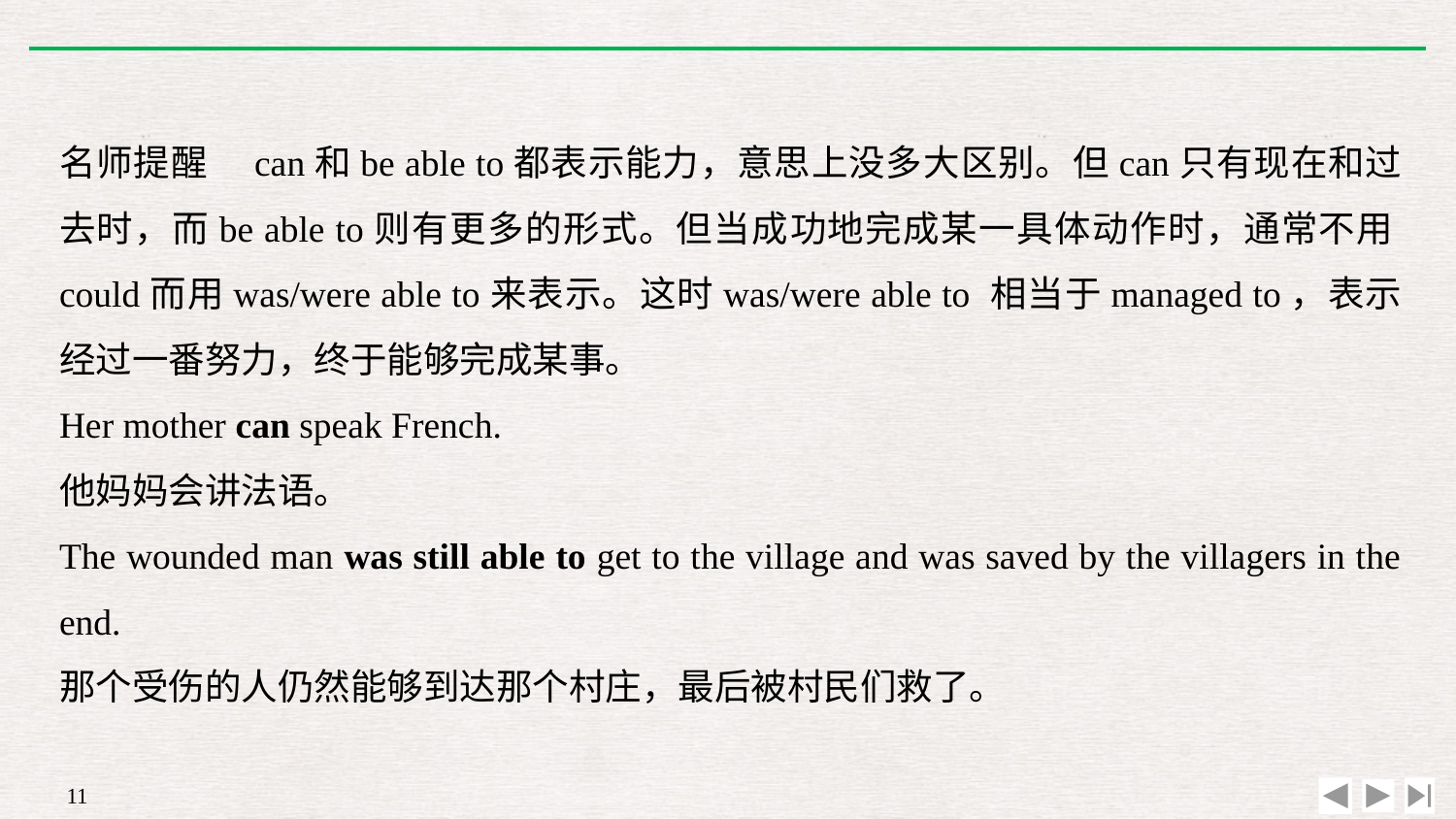

名师提醒　can和be able to都表示能力，意思上没多大区别。但can只有现在和过去时，而be able to则有更多的形式。但当成功地完成某一具体动作时，通常不用could而用was/were able to来表示。这时was/were able to 相当于managed to，表示经过一番努力，终于能够完成某事。
Her mother can speak French.
他妈妈会讲法语。
The wounded man was still able to get to the village and was saved by the villagers in the end.
那个受伤的人仍然能够到达那个村庄，最后被村民们救了。